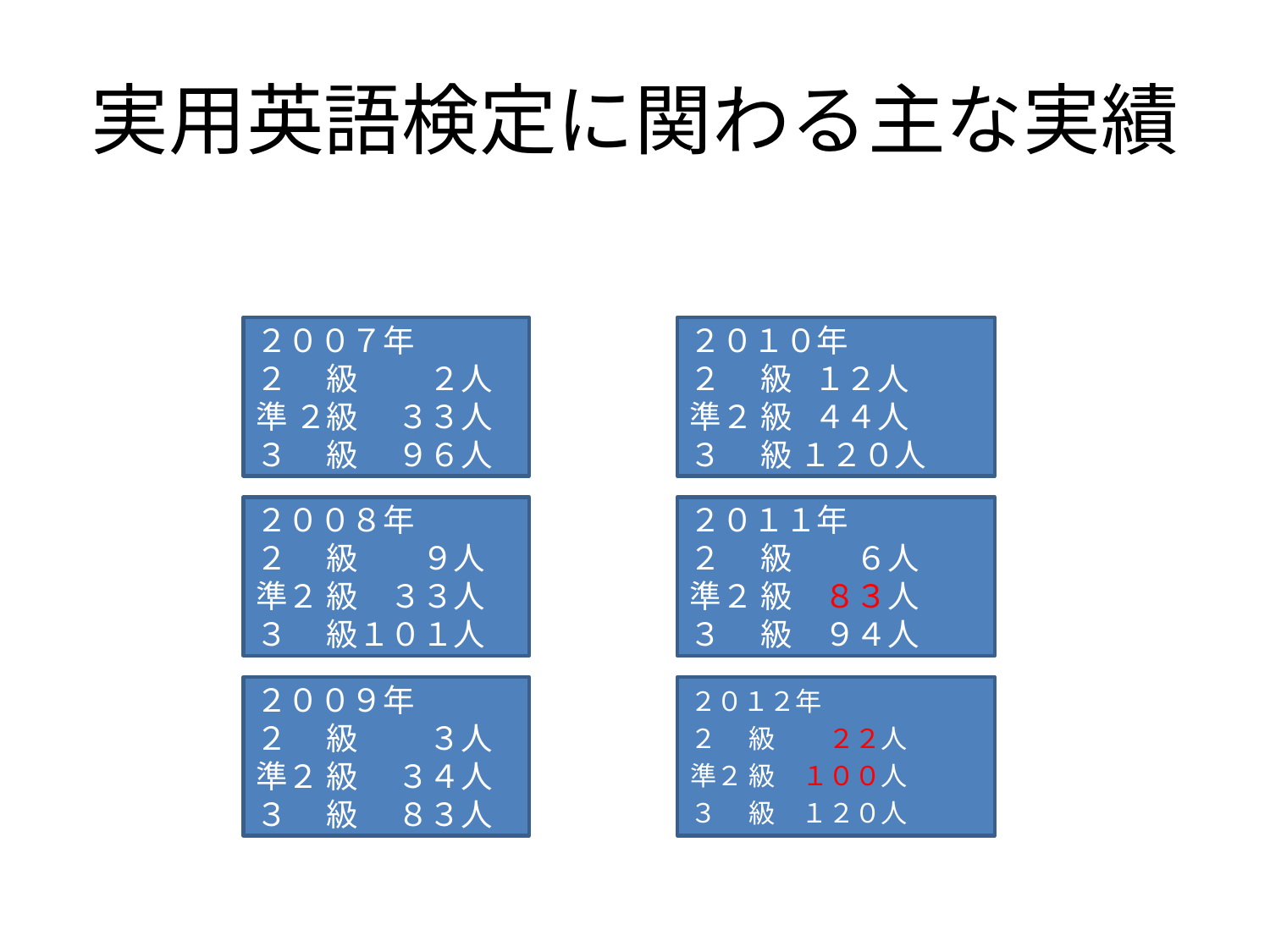

# 実用英語検定に関わる主な実績
２００７年
２　 級　 　２人
準 ２級　 ３３人
３　 級　 ９６人
２０１０年
２　 級   １２人
準２ 級   ４４人
３　 級 １２０人
２００８年
２　 級　　９人
準２ 級　３３人
３　 級１０１人
２０１１年
２　 級　　６人
準２ 級　８３人
３　 級　９４人
２００９年
２　 級　　 ３人
準２ 級　 ３４人
３　 級　 ８３人
２０１２年
２　 級　　２２人
準２ 級　１００人
３　 級　１２０人